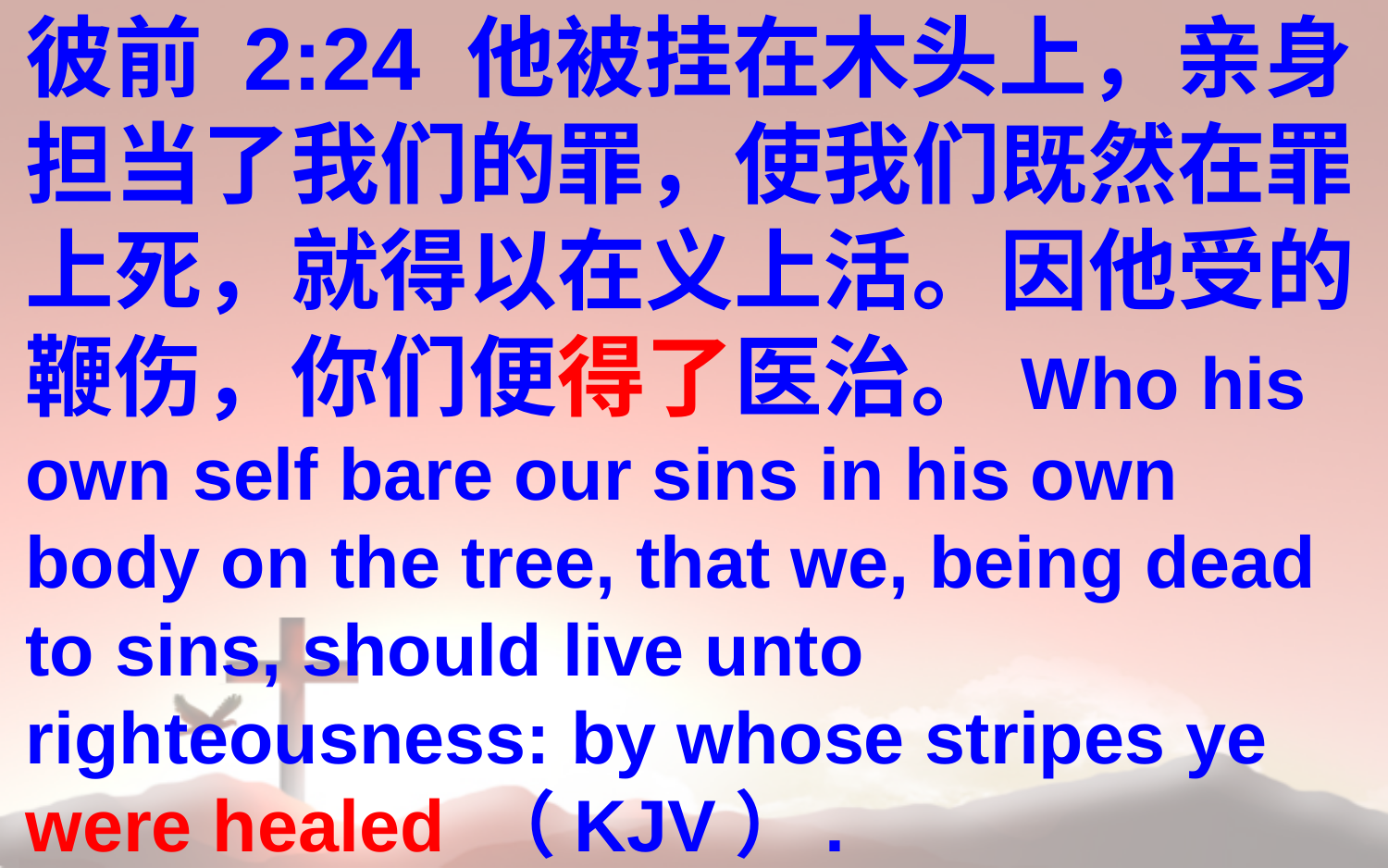

彼前 2:24 他被挂在木头上，亲身担当了我们的罪，使我们既然在罪上死，就得以在义上活。因他受的鞭伤，你们便得了医治。Who his own self bare our sins in his own body on the tree, that we, being dead to sins, should live unto righteousness: by whose stripes ye were healed （KJV）.